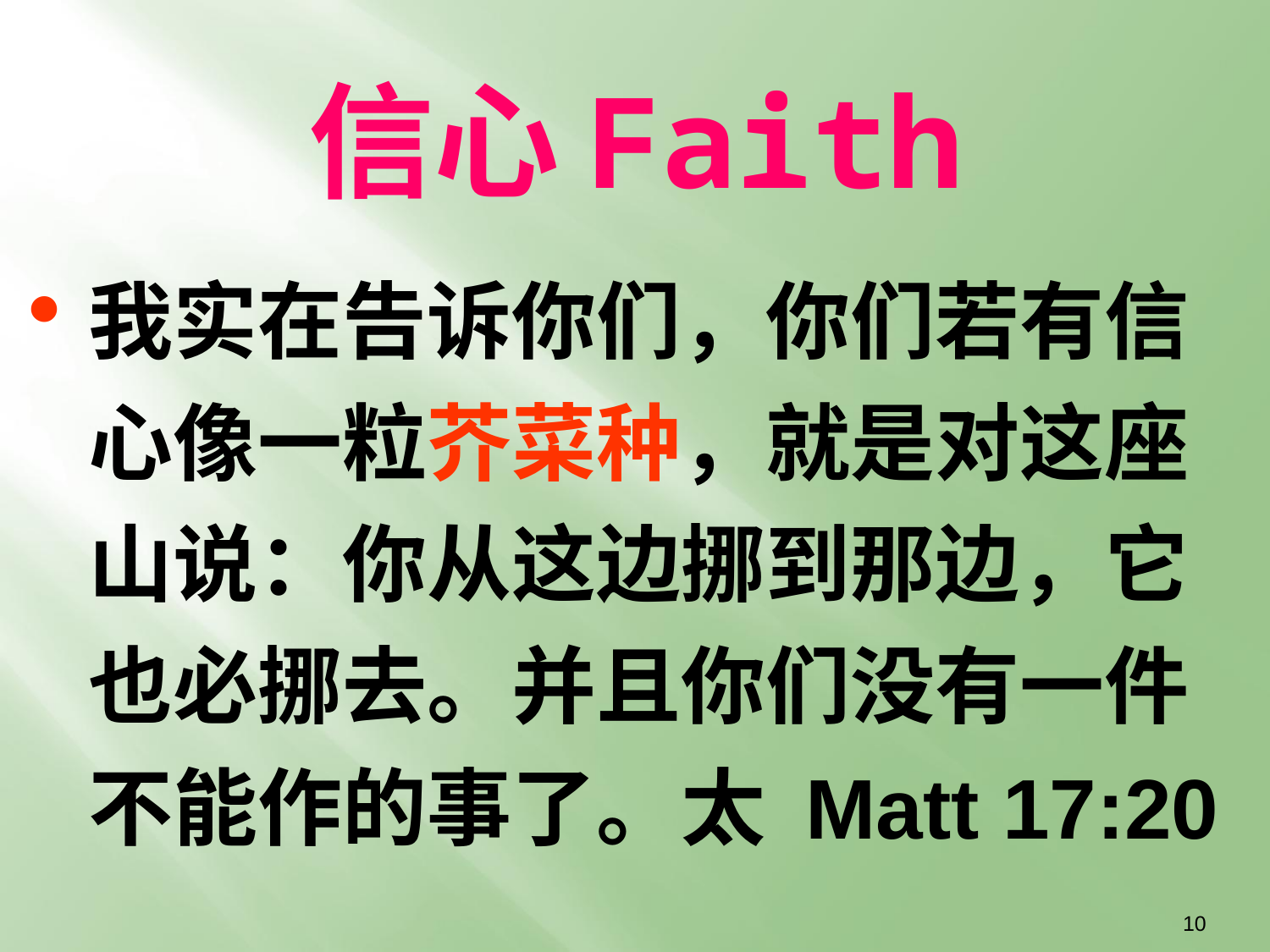

# 信心Faith
我实在告诉你们，你们若有信心像一粒芥菜种，就是对这座山说：你从这边挪到那边，它也必挪去。并且你们没有一件不能作的事了。太 Matt 17:20
10